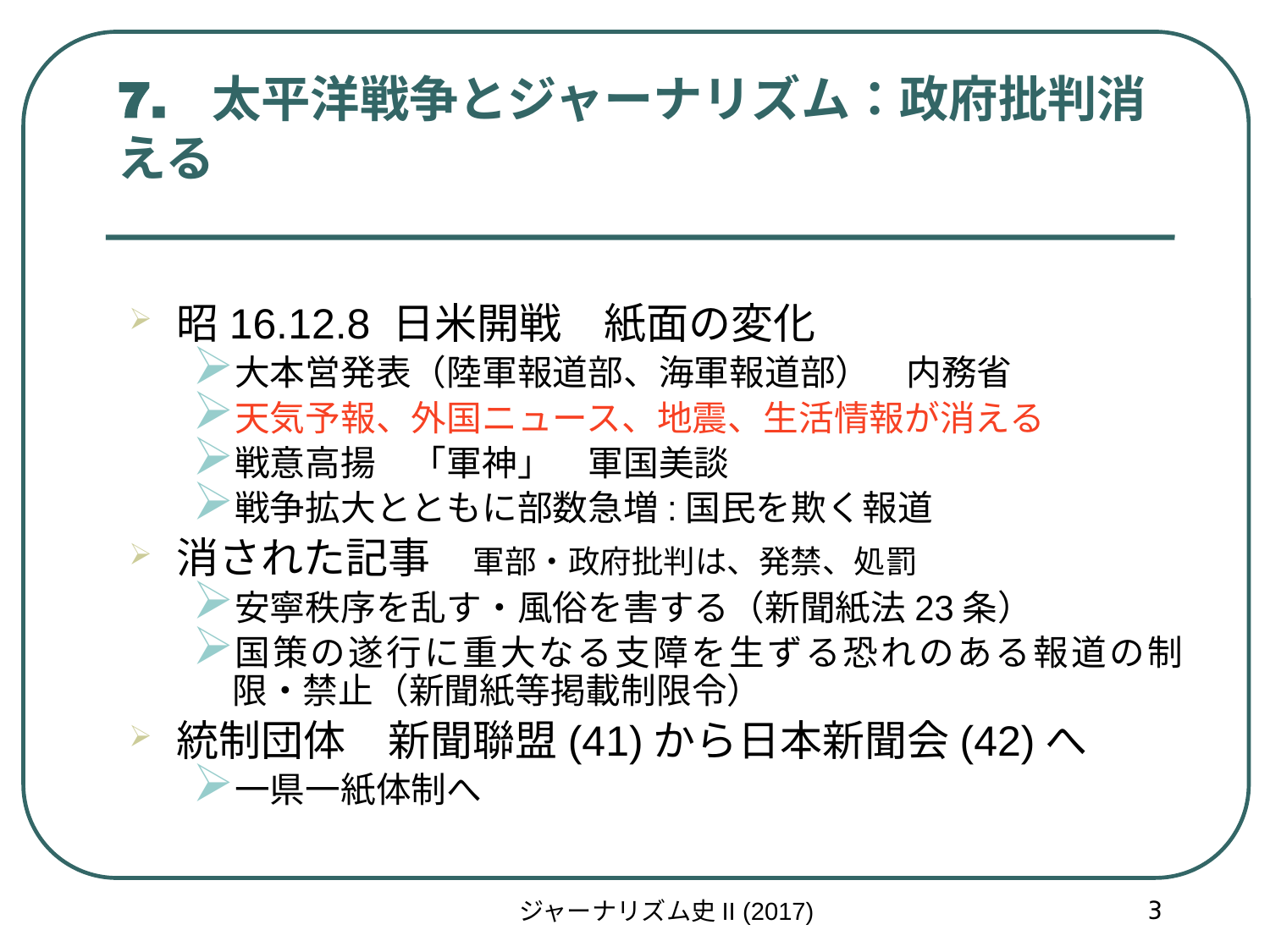

7.  太平洋戦争とジャーナリズム：政府批判消える
昭16.12.8 日米開戦　紙面の変化
大本営発表（陸軍報道部、海軍報道部）　内務省
天気予報、外国ニュース、地震、生活情報が消える
戦意高揚　「軍神」　軍国美談
戦争拡大とともに部数急増:国民を欺く報道
消された記事　軍部・政府批判は、発禁、処罰
安寧秩序を乱す・風俗を害する（新聞紙法23条）
国策の遂行に重大なる支障を生ずる恐れのある報道の制限・禁止（新聞紙等掲載制限令）
統制団体　新聞聯盟(41)から日本新聞会(42)へ
一県一紙体制へ
3
ジャーナリズム史II (2017)